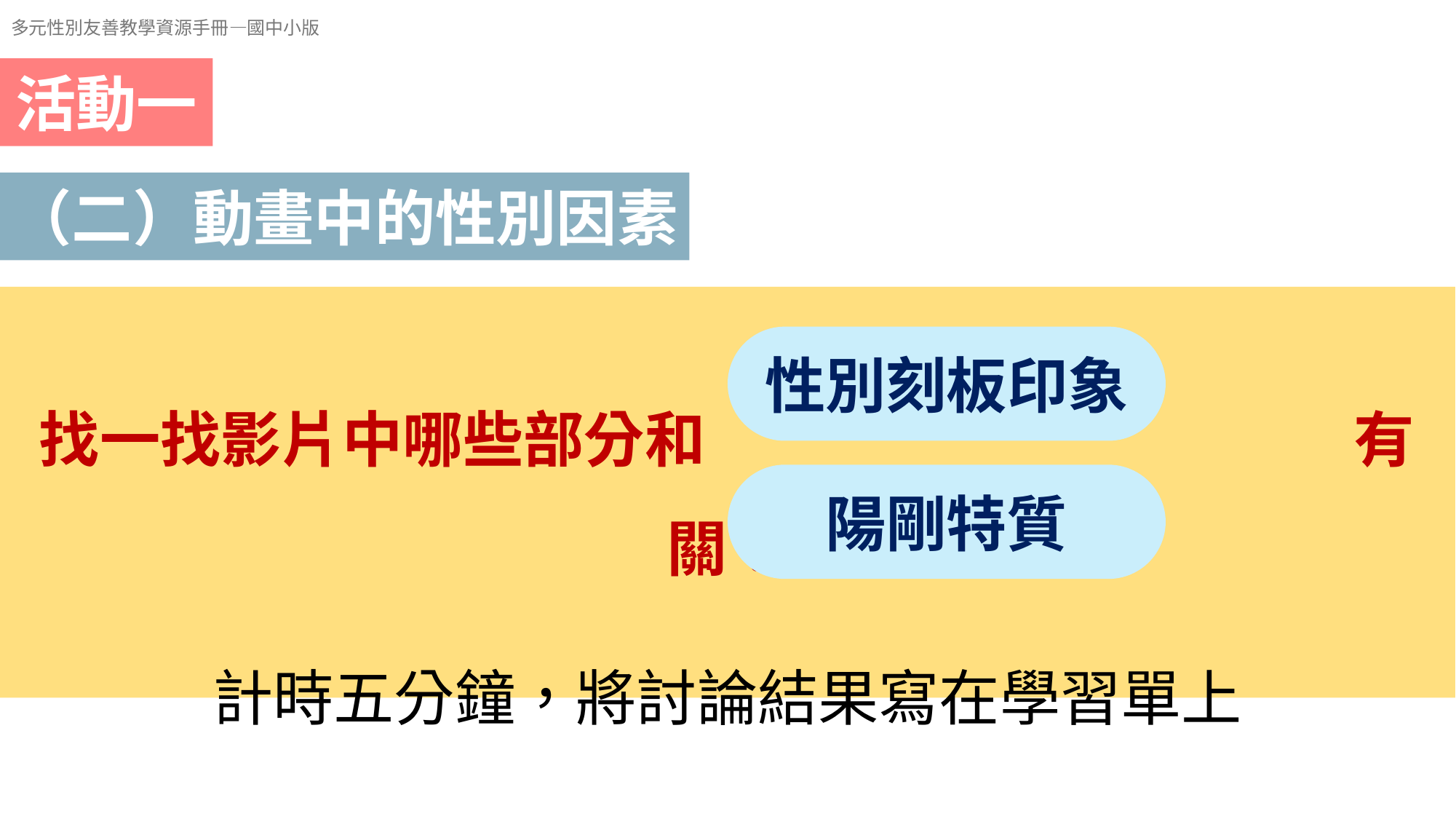

多元性別友善教學資源手冊—國中小版
活動一
（二）動畫中的性別因素

找一找影片中哪些部分和                                               有關？

性別刻板印象
陽剛特質
計時五分鐘，將討論結果寫在學習單上